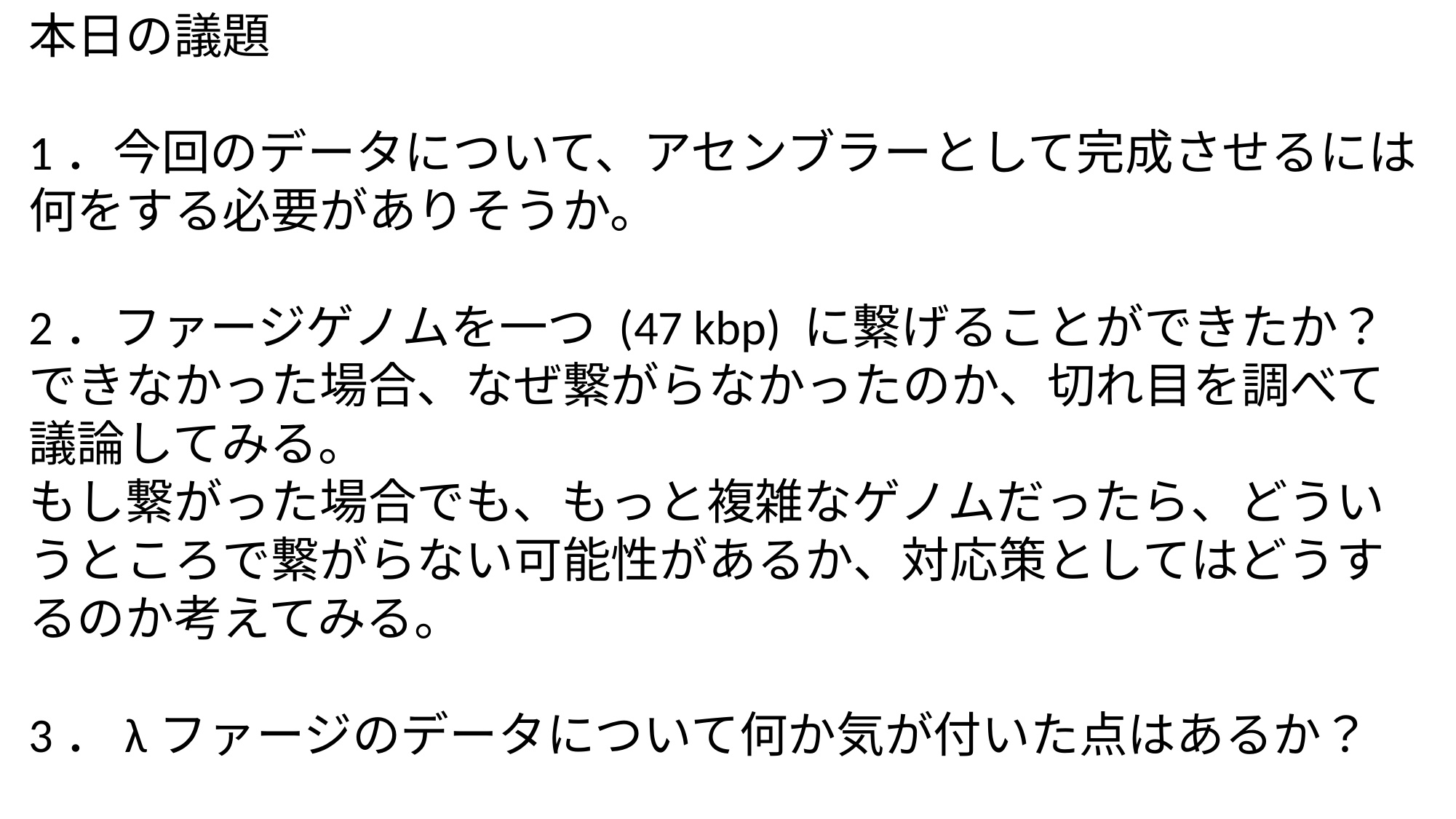

本日の議題

1．今回のデータについて、アセンブラーとして完成させるには何をする必要がありそうか。

2．ファージゲノムを一つ (47 kbp) に繋げることができたか？できなかった場合、なぜ繋がらなかったのか、切れ目を調べて議論してみる。
もし繋がった場合でも、もっと複雑なゲノムだったら、どういうところで繋がらない可能性があるか、対応策としてはどうするのか考えてみる。

3．λファージのデータについて何か気が付いた点はあるか？